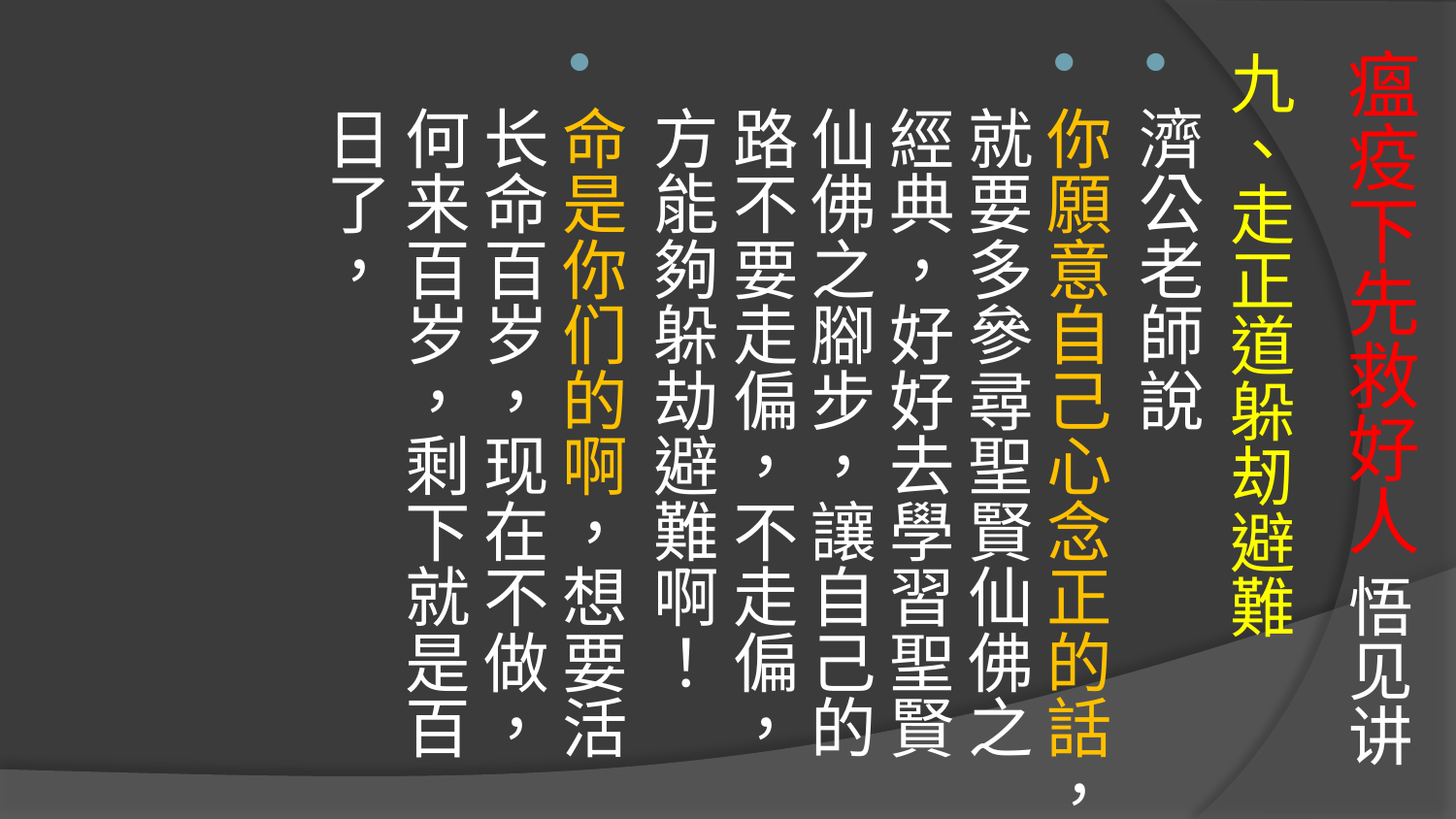

# 瘟疫下先救好人 悟见讲
九、走正道躲刼避難
濟公老師說
你願意自己心念正的話，就要多參尋聖賢仙佛之經典，好好去學習聖賢仙佛之腳步，讓自己的路不要走偏，不走偏，方能夠躲劫避難啊！
命是你们的啊，想要活长命百岁，现在不做，何来百岁，剩下就是百日了，